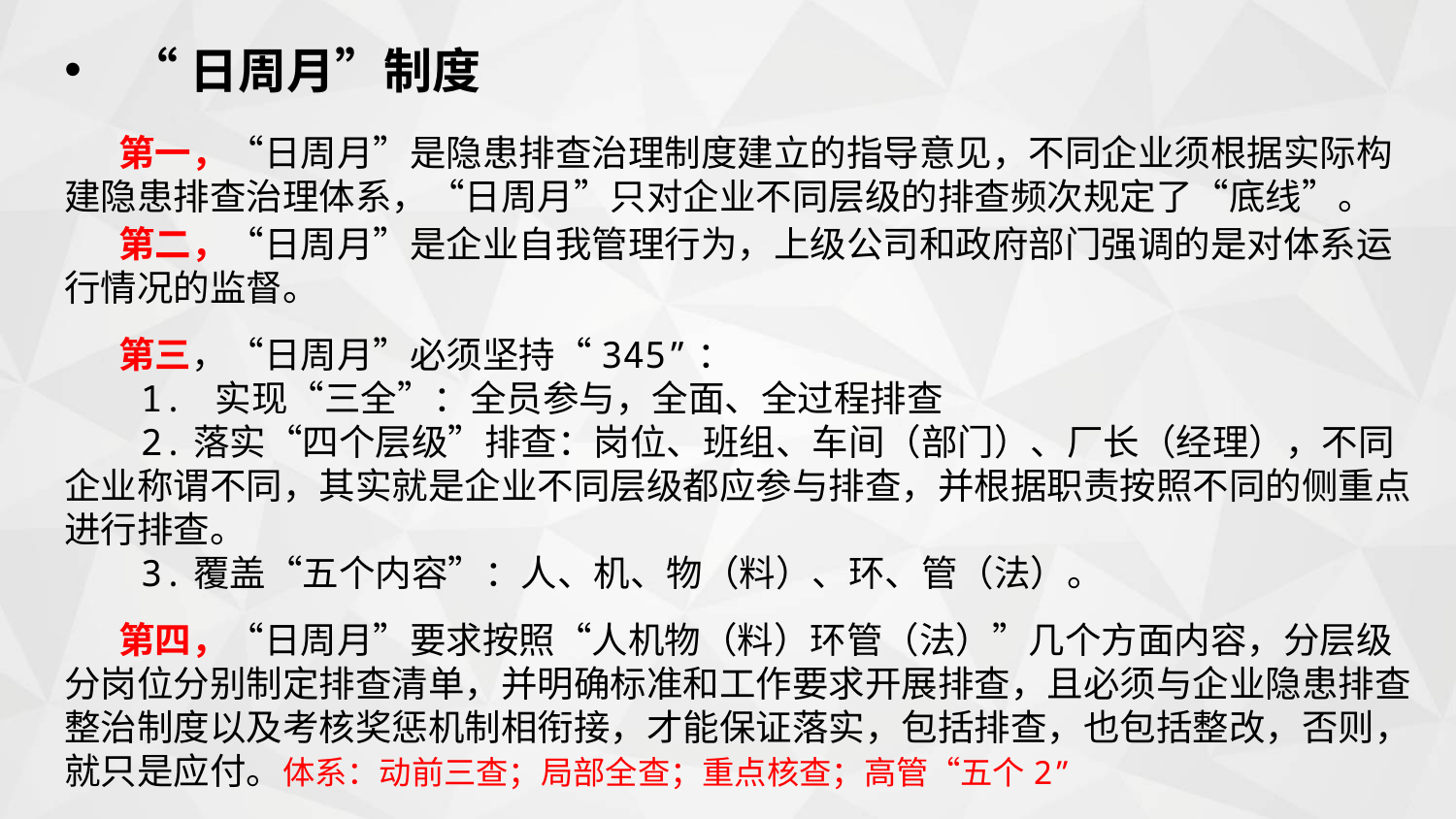

“日周月”制度

第一，“日周月”是隐患排查治理制度建立的指导意见，不同企业须根据实际构建隐患排查治理体系，“日周月”只对企业不同层级的排查频次规定了“底线”。
第二，“日周月”是企业自我管理行为，上级公司和政府部门强调的是对体系运行情况的监督。

第三，“日周月”必须坚持“345”：
 1. 实现“三全”：全员参与，全面、全过程排查
 2.落实“四个层级”排查：岗位、班组、车间（部门）、厂长（经理），不同企业称谓不同，其实就是企业不同层级都应参与排查，并根据职责按照不同的侧重点进行排查。
 3.覆盖“五个内容”：人、机、物（料）、环、管（法）。

第四，“日周月”要求按照“人机物（料）环管（法）”几个方面内容，分层级分岗位分别制定排查清单，并明确标准和工作要求开展排查，且必须与企业隐患排查整治制度以及考核奖惩机制相衔接，才能保证落实，包括排查，也包括整改，否则，就只是应付。体系：动前三查；局部全查；重点核查；高管“五个2”